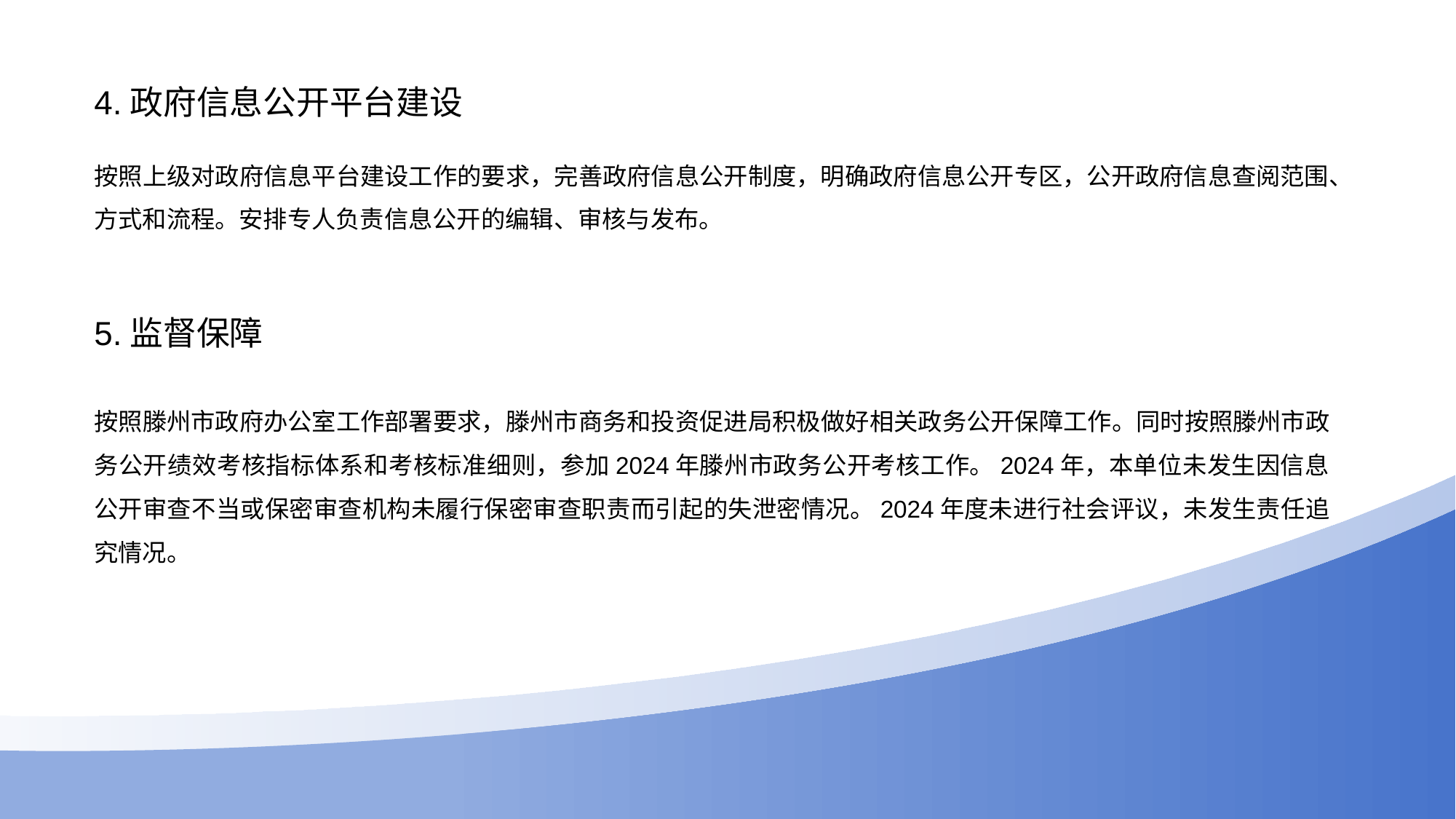

4.政府信息公开平台建设
按照上级对政府信息平台建设工作的要求，完善政府信息公开制度，明确政府信息公开专区，公开政府信息查阅范围、方式和流程。安排专人负责信息公开的编辑、审核与发布。
5.监督保障
按照滕州市政府办公室工作部署要求，滕州市商务和投资促进局积极做好相关政务公开保障工作。同时按照滕州市政务公开绩效考核指标体系和考核标准细则，参加2024年滕州市政务公开考核工作。2024年，本单位未发生因信息公开审查不当或保密审查机构未履行保密审查职责而引起的失泄密情况。2024年度未进行社会评议，未发生责任追究情况。